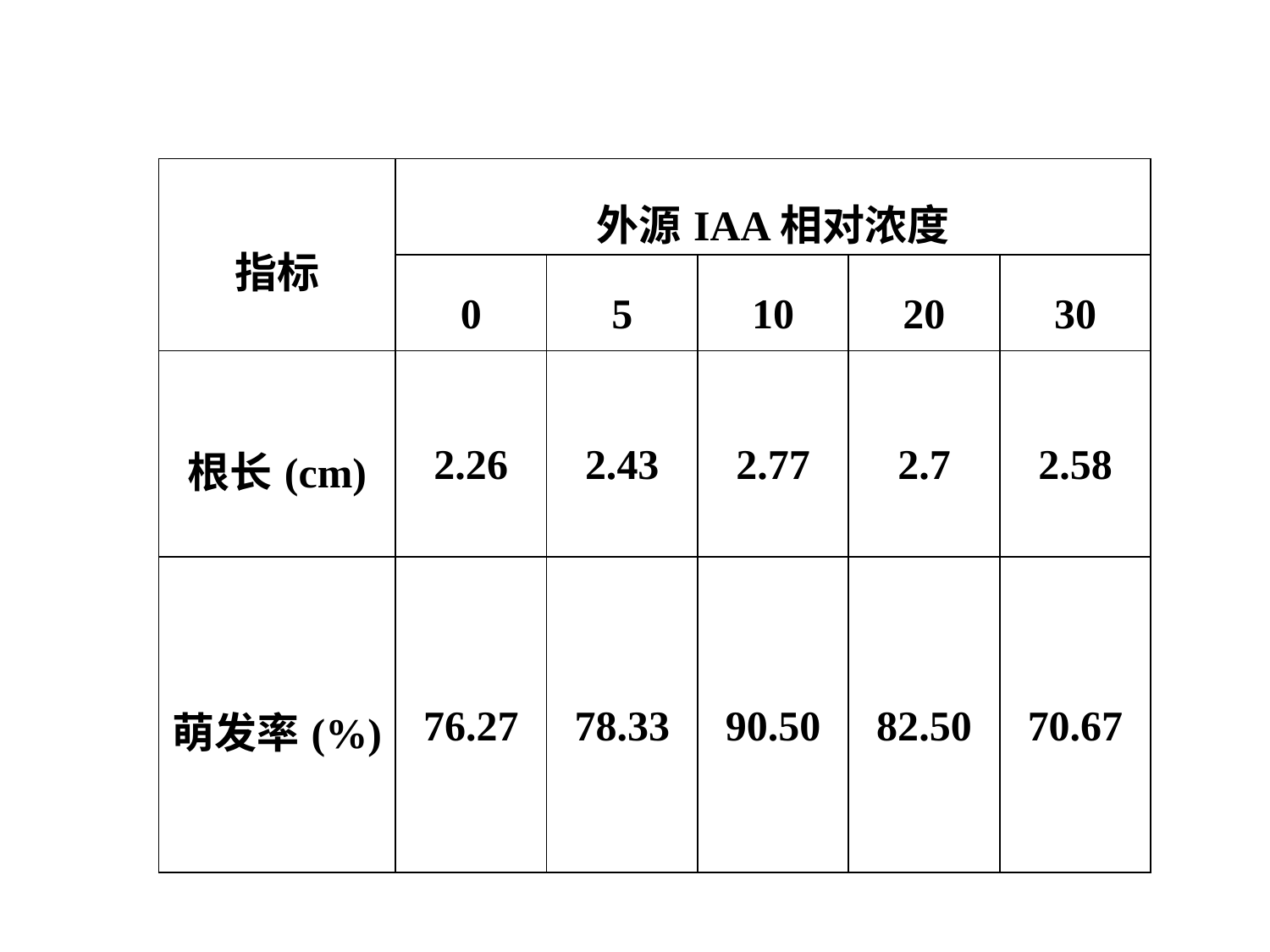

| 指标 | 外源IAA相对浓度 |  |  |  |  |
| --- | --- | --- | --- | --- | --- |
|  | 0 | 5 | 10 | 20 | 30 |
| 根长(cm) | 2.26 | 2.43 | 2.77 | 2.7 | 2.58 |
| 萌发率(%) | 76.27 | 78.33 | 90.50 | 82.50 | 70.67 |